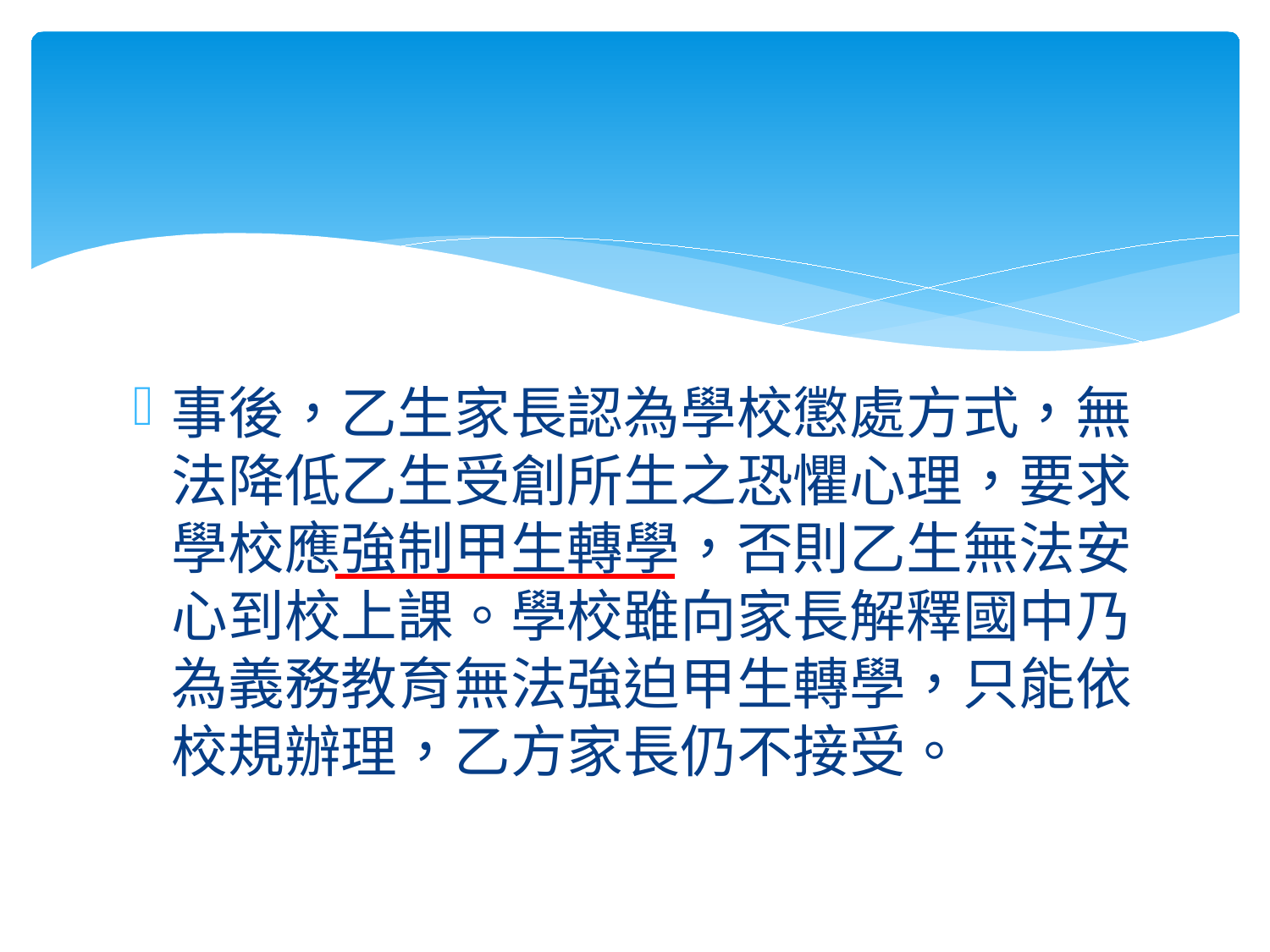

#
事後，乙生家長認為學校懲處方式，無法降低乙生受創所生之恐懼心理，要求學校應強制甲生轉學，否則乙生無法安心到校上課。學校雖向家長解釋國中乃為義務教育無法強迫甲生轉學，只能依校規辦理，乙方家長仍不接受。